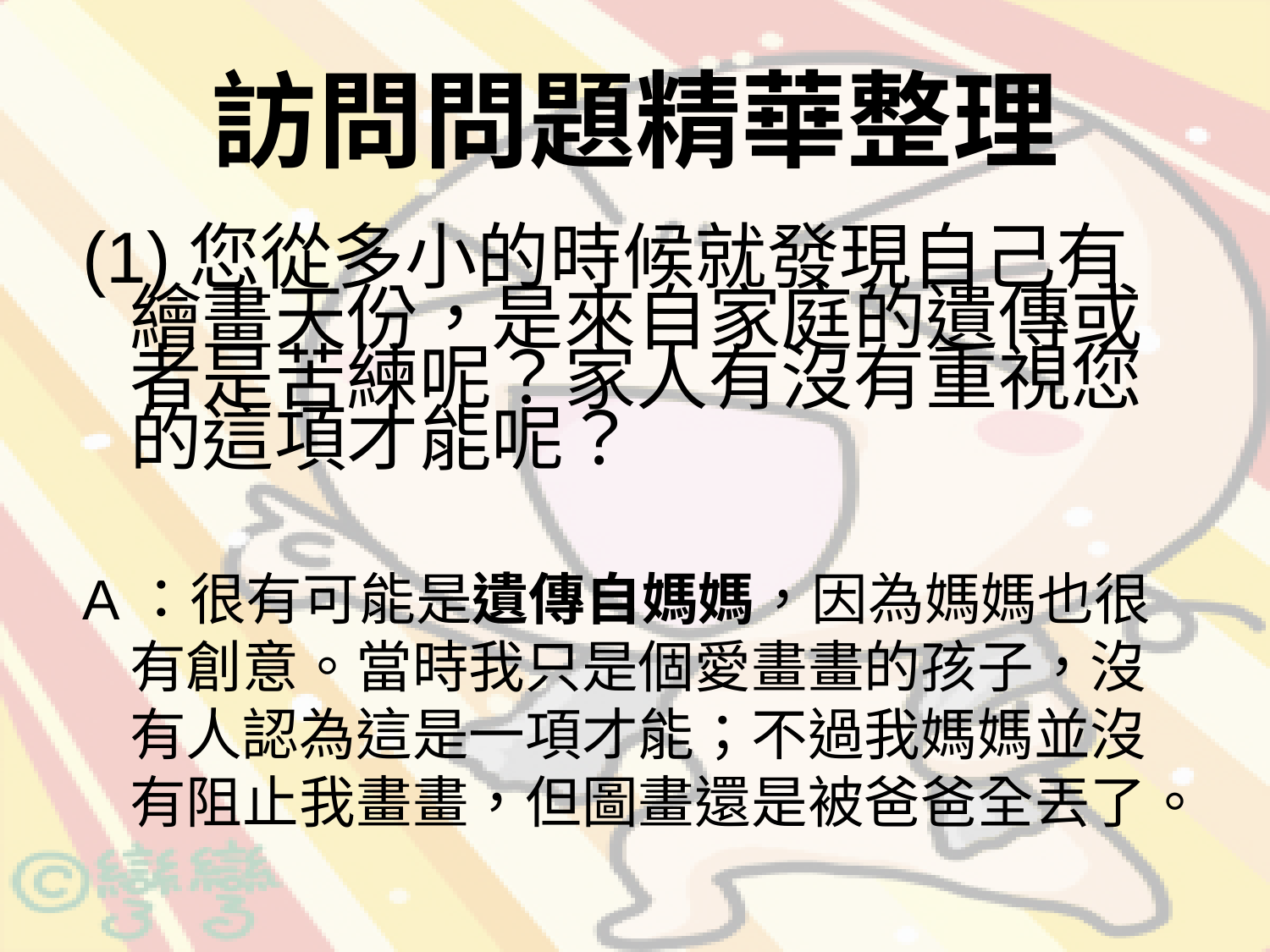

# 訪問問題精華整理
(1)您從多小的時候就發現自己有繪畫天份，是來自家庭的遺傳或者是苦練呢？家人有沒有重視您的這項才能呢？

A：很有可能是遺傳自媽媽，因為媽媽也很有創意。當時我只是個愛畫畫的孩子，沒有人認為這是一項才能；不過我媽媽並沒有阻止我畫畫，但圖畫還是被爸爸全丟了。